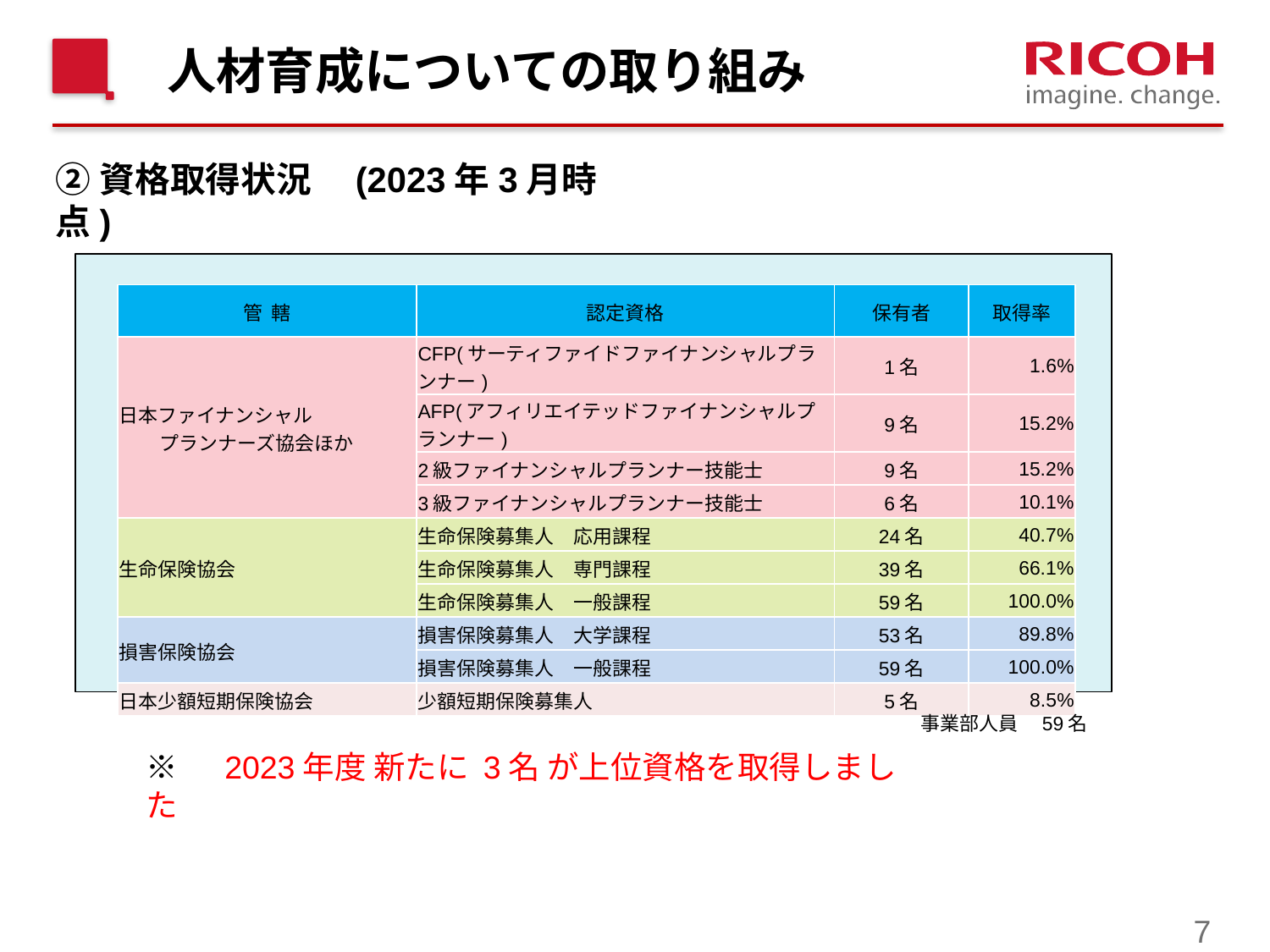

# 人材育成についての取り組み
②資格取得状況　(2023年3月時点)
対象者　66名
| 管 轄 | 認定資格 | 保有者 | 取得率 |
| --- | --- | --- | --- |
| 日本ファイナンシャル プランナーズ協会ほか | CFP(サーティファイドファイナンシャルプランナー) | 1名 | 1.6% |
|  | AFP(アフィリエイテッドファイナンシャルプランナー) | 9名 | 15.2% |
|  | 2級ファイナンシャルプランナー技能士 | 9名 | 15.2% |
|  | 3級ファイナンシャルプランナー技能士 | 6名 | 10.1% |
| 生命保険協会 | 生命保険募集人　応用課程 | 24名 | 40.7% |
|  | 生命保険募集人　専門課程 | 39名 | 66.1% |
|  | 生命保険募集人　一般課程 | 59名 | 100.0% |
| 損害保険協会 | 損害保険募集人　大学課程 | 53名 | 89.8% |
|  | 損害保険募集人　一般課程 | 59名 | 100.0% |
| 日本少額短期保険協会 | 少額短期保険募集人 | 5名 | 8.5% |
事業部人員　59名
※　2023年度 新たに 3名 が上位資格を取得しました
7